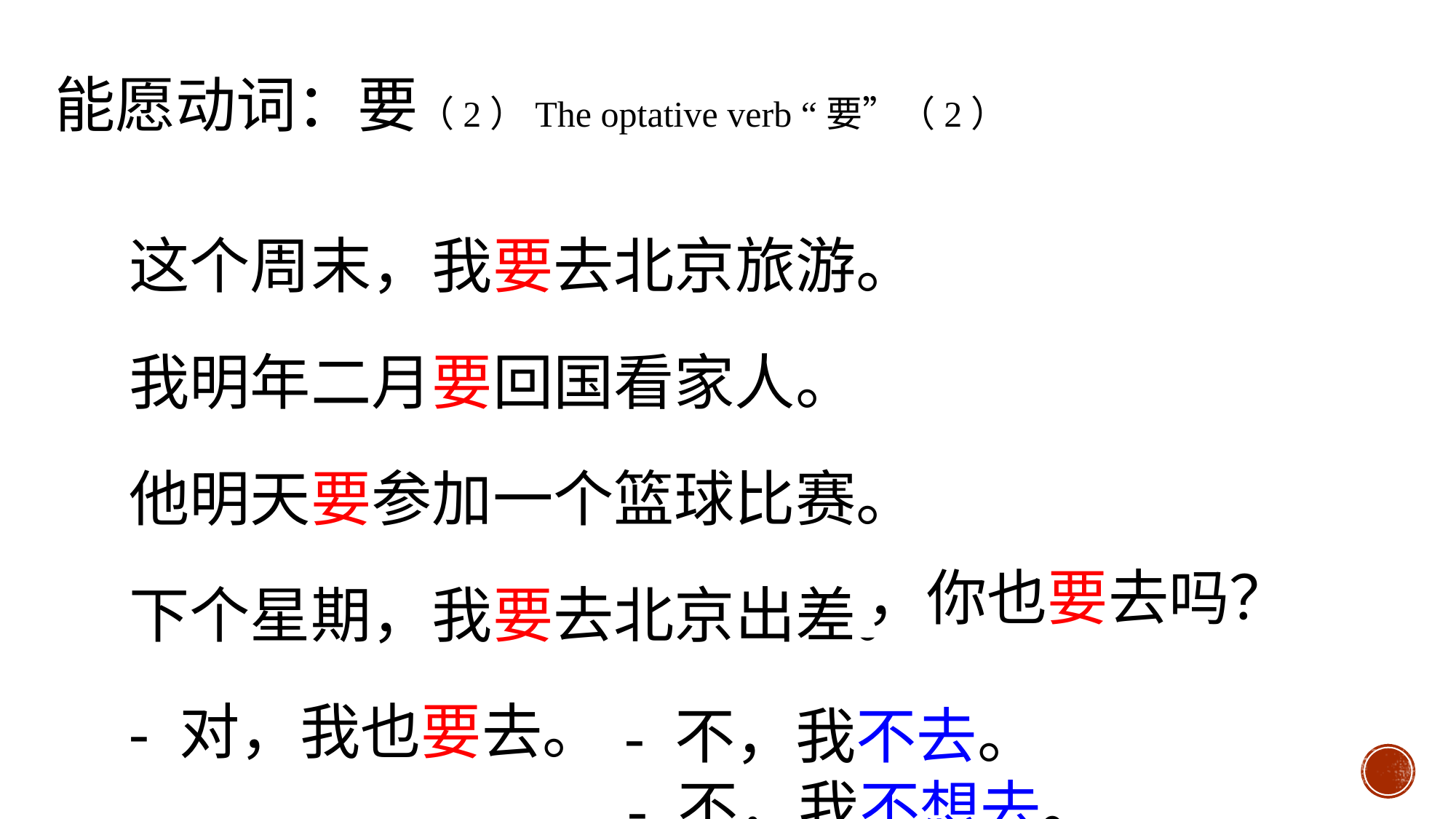

能愿动词：要（2）The optative verb “要”（2）
这个周末，我要去北京旅游。
我明年二月要回国看家人。
他明天要参加一个篮球比赛。
下个星期，我要去北京出差。
- 对，我也要去。
，你也要去吗？
- 不，我不去。
- 不，我不想去。